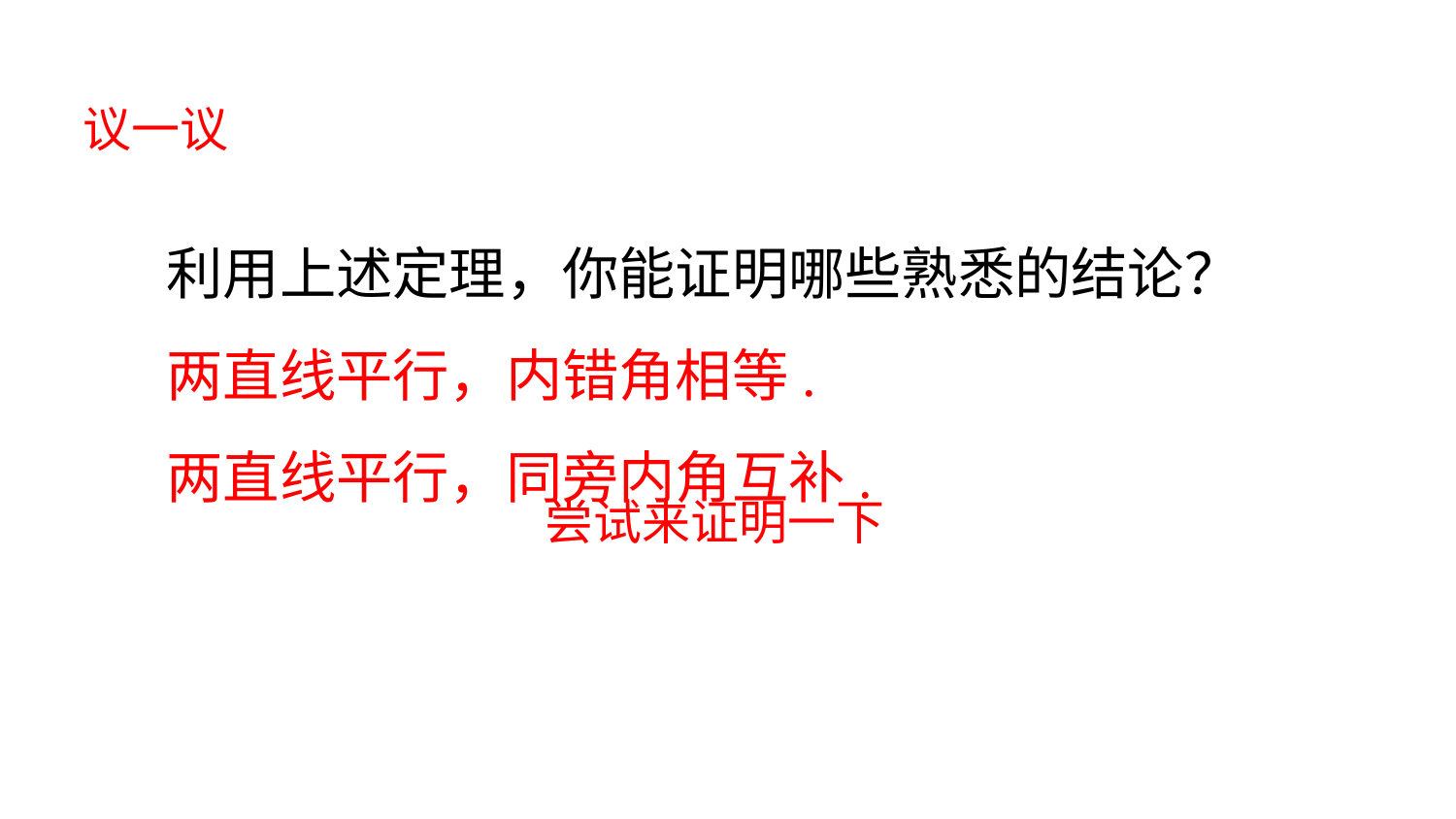

议一议
利用上述定理，你能证明哪些熟悉的结论？
两直线平行，内错角相等.
两直线平行，同旁内角互补.
尝试来证明一下